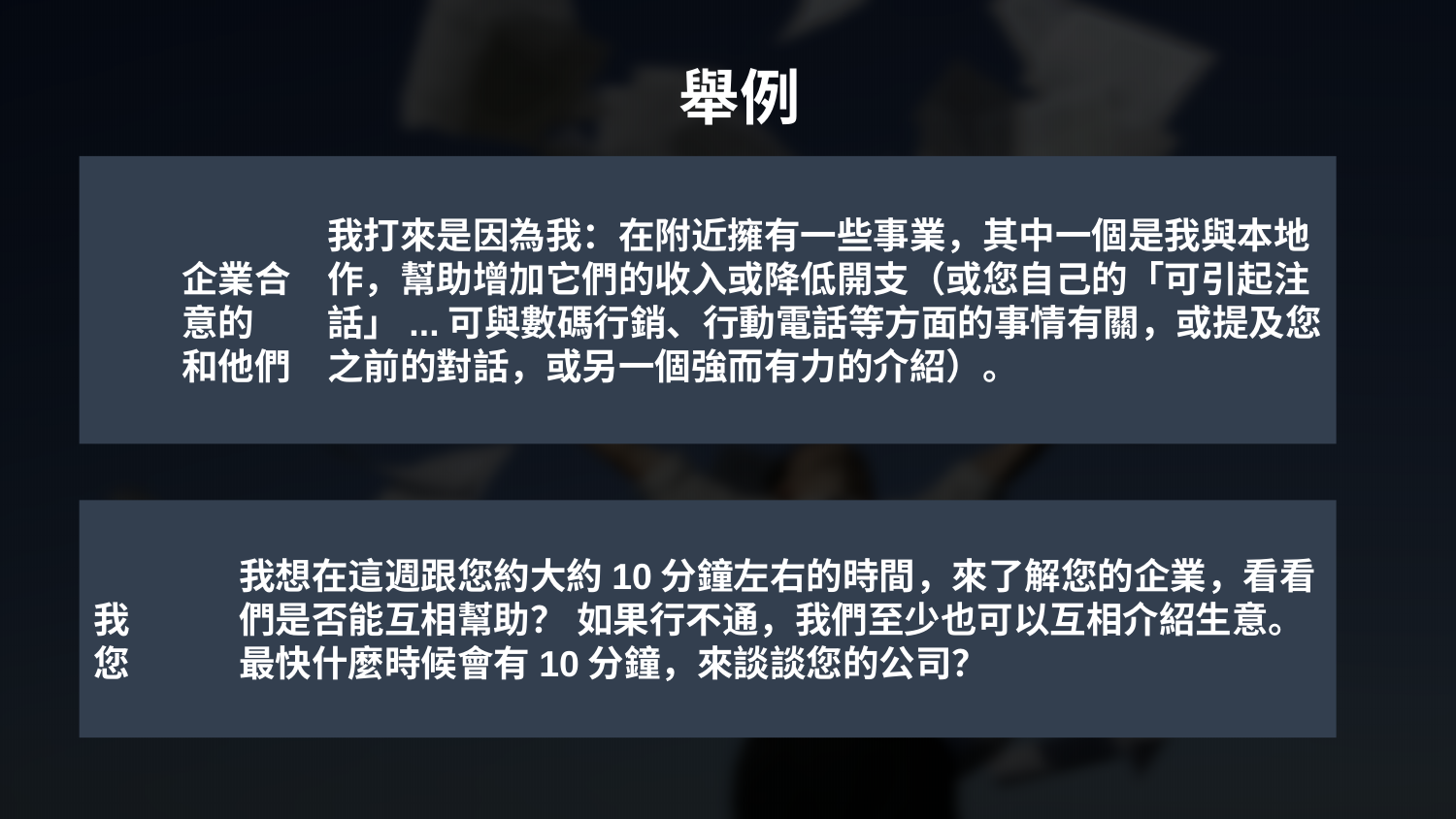

舉例
	我打來是因為我：在附近擁有一些事業，其中一個是我與本地企業合	作，幫助增加它們的收入或降低開支（或您自己的「可引起注意的	話」...可與數碼行銷、行動電話等方面的事情有關，或提及您和他們	之前的對話，或另一個強而有力的介紹）。
	我想在這週跟您約大約10分鐘左右的時間，來了解您的企業，看看我	們是否能互相幫助？ 如果行不通，我們至少也可以互相介紹生意。您	最快什麼時候會有10分鐘，來談談您的公司？